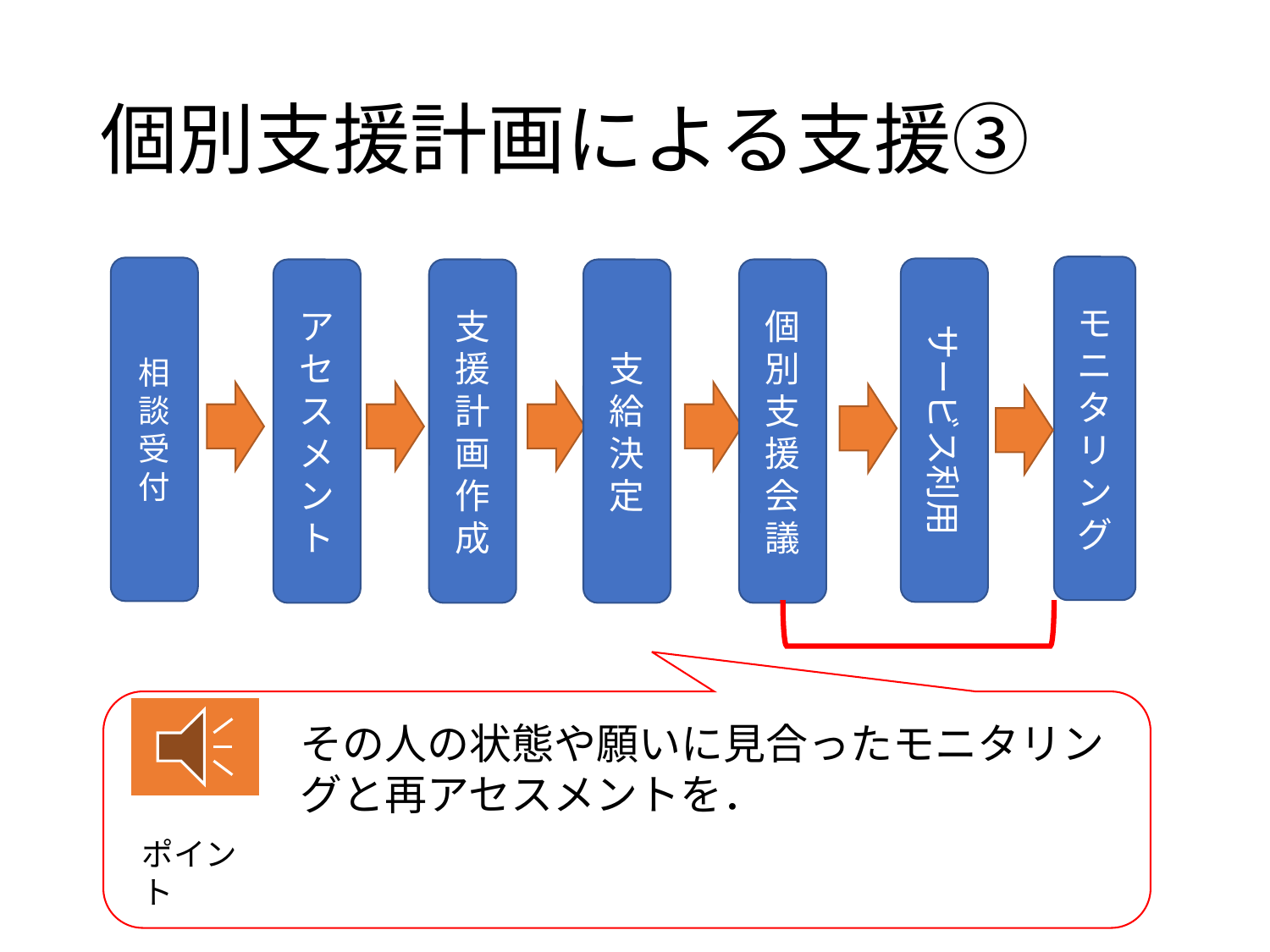

# 個別支援計画による支援③
モニタリング
相談受付
サービス利用
アセスメント
支援計画作成
支給決定
個別支援会議

その人の状態や願いに見合ったモニタリングと再アセスメントを．

　　　　　　ポイント